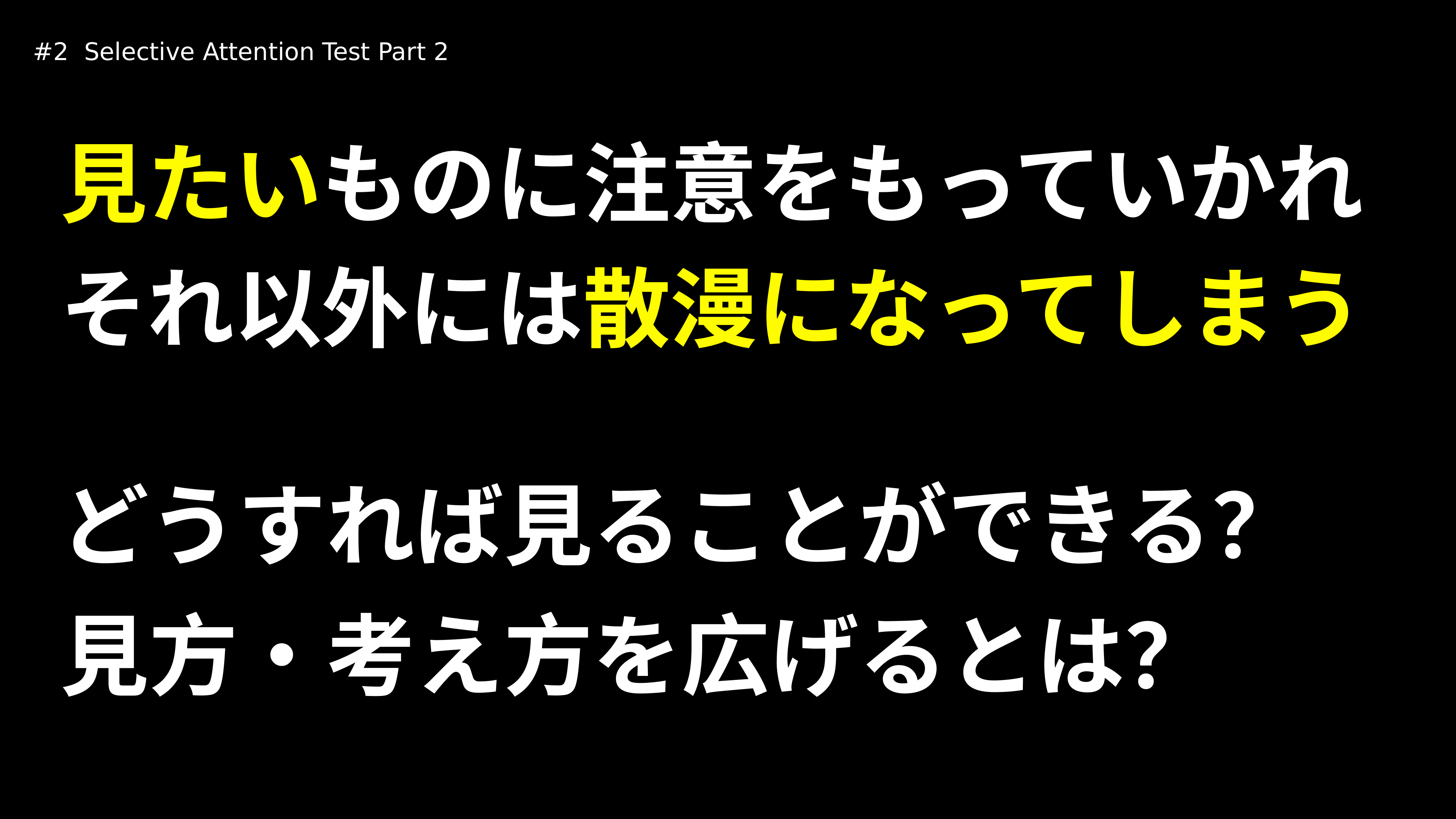

| #2 Selective Attention Test Part 2 |  |
| --- | --- |
見たいものに注意をもっていかれ
それ以外には散漫になってしまう
どうすれば見ることができる？
見方・考え方を広げるとは？